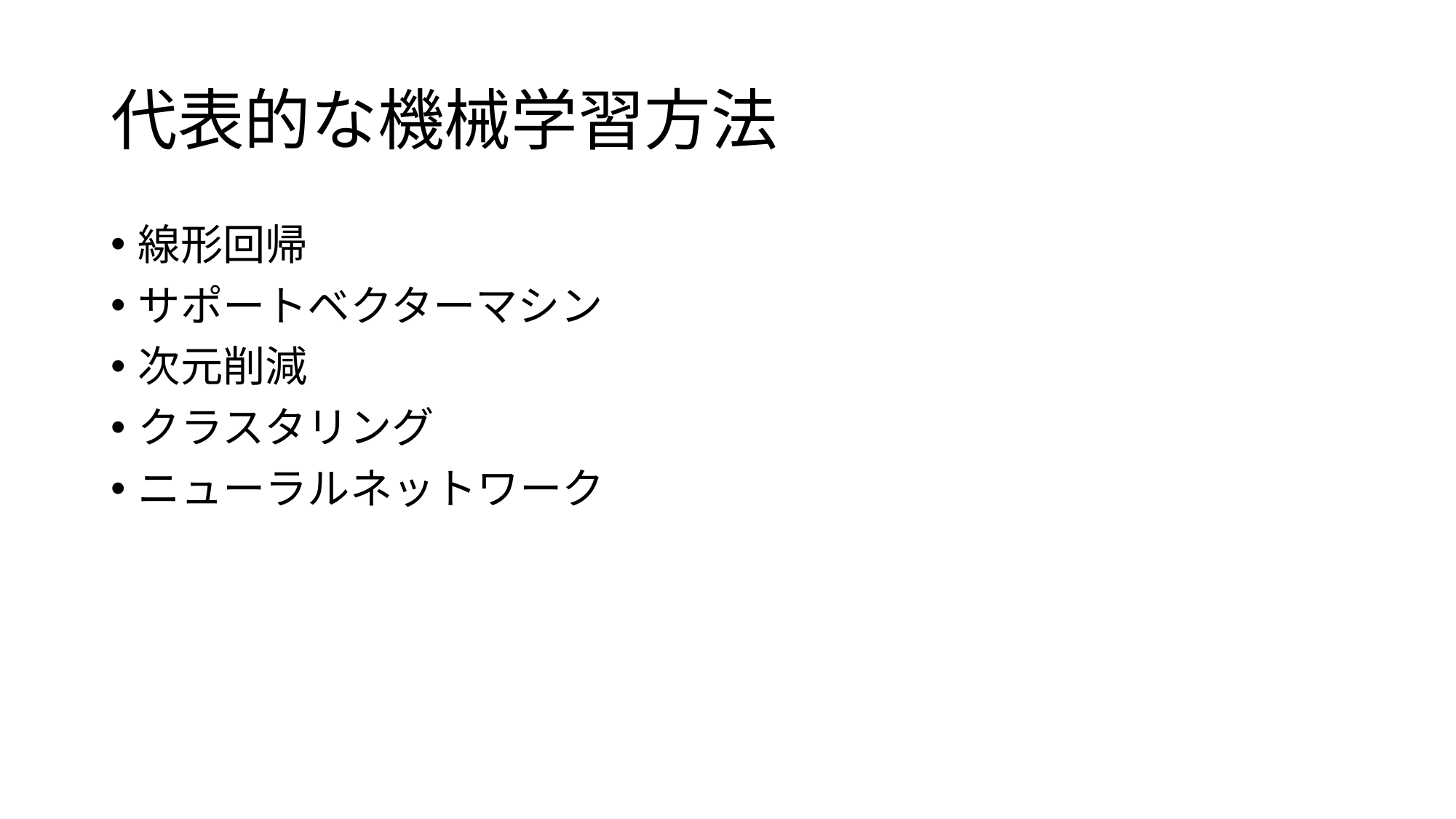

# 代表的な機械学習方法
線形回帰
サポートベクターマシン
次元削減
クラスタリング
ニューラルネットワーク